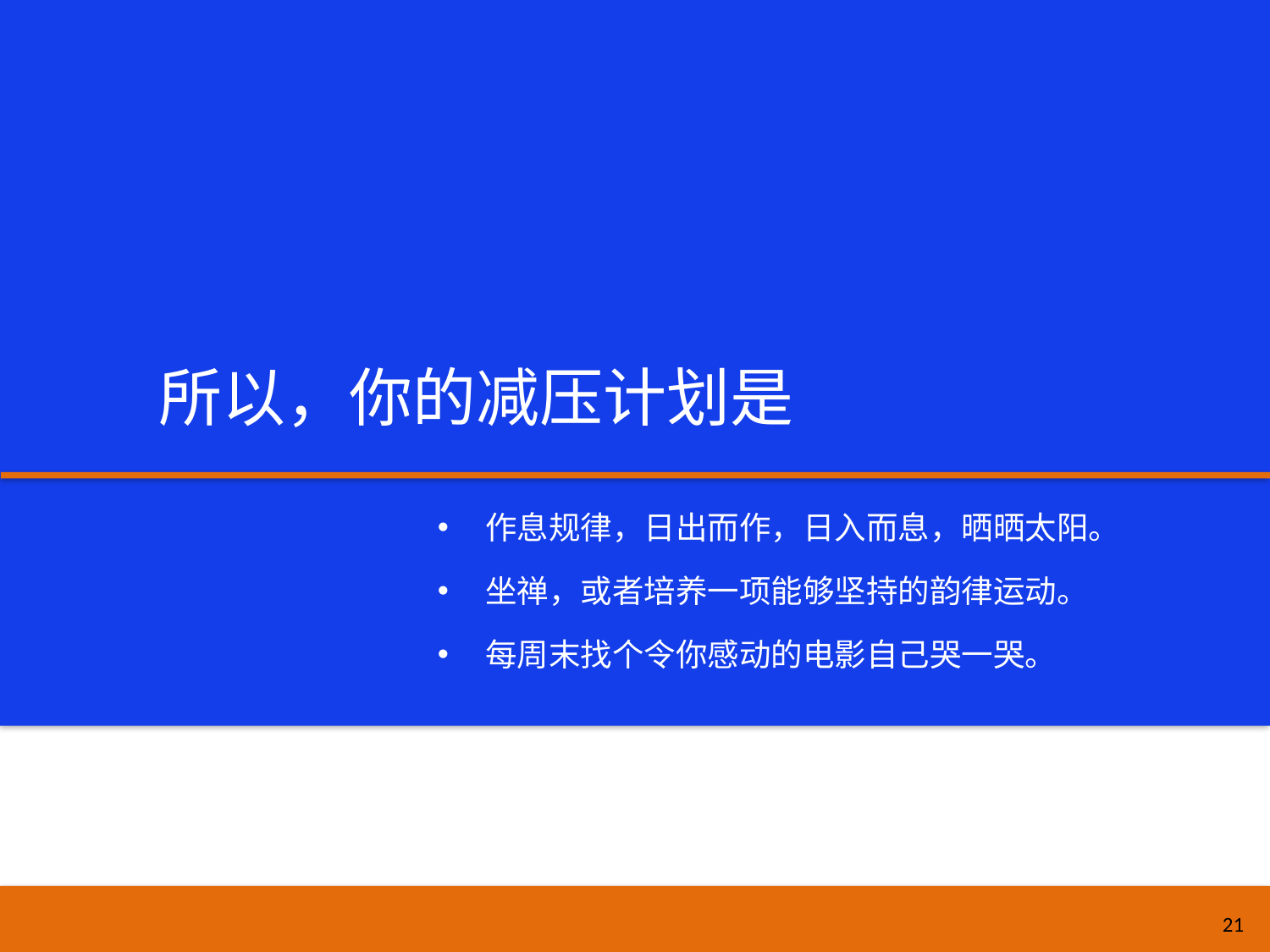

# 所以，你的减压计划是

作息规律，日出而作，日入而息，晒晒太阳。
坐禅，或者培养一项能够坚持的韵律运动。
每周末找个令你感动的电影自己哭一哭。